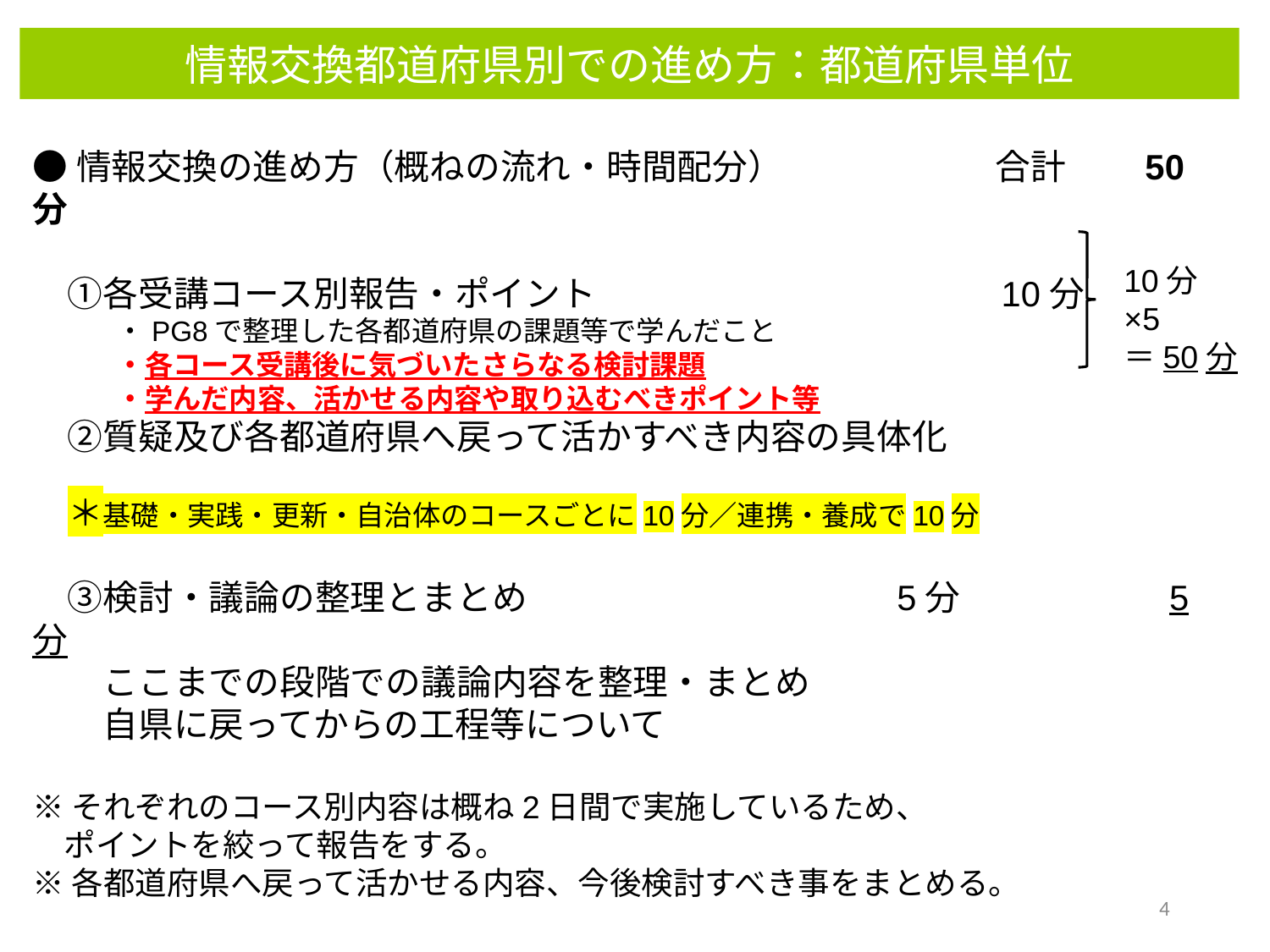

情報交換都道府県別での進め方：都道府県単位
●情報交換の進め方（概ねの流れ・時間配分）　　　　　　合計　　50分

　①各受講コース別報告・ポイント　　　　　　　 　　　　10分
　　　・PG8で整理した各都道府県の課題等で学んだこと
　　　・各コース受講後に気づいたさらなる検討課題
　　　・学んだ内容、活かせる内容や取り込むべきポイント等
　②質疑及び各都道府県へ戻って活かすべき内容の具体化

　＊基礎・実践・更新・自治体のコースごとに10分／連携・養成で10分

　③検討・議論の整理とまとめ　　　　　　　　　　 5分　　　　　   5分
　　ここまでの段階での議論内容を整理・まとめ
　　自県に戻ってからの工程等について

※それぞれのコース別内容は概ね2日間で実施しているため、
　ポイントを絞って報告をする。
※各都道府県へ戻って活かせる内容、今後検討すべき事をまとめる。

10分×5
＝50分
4